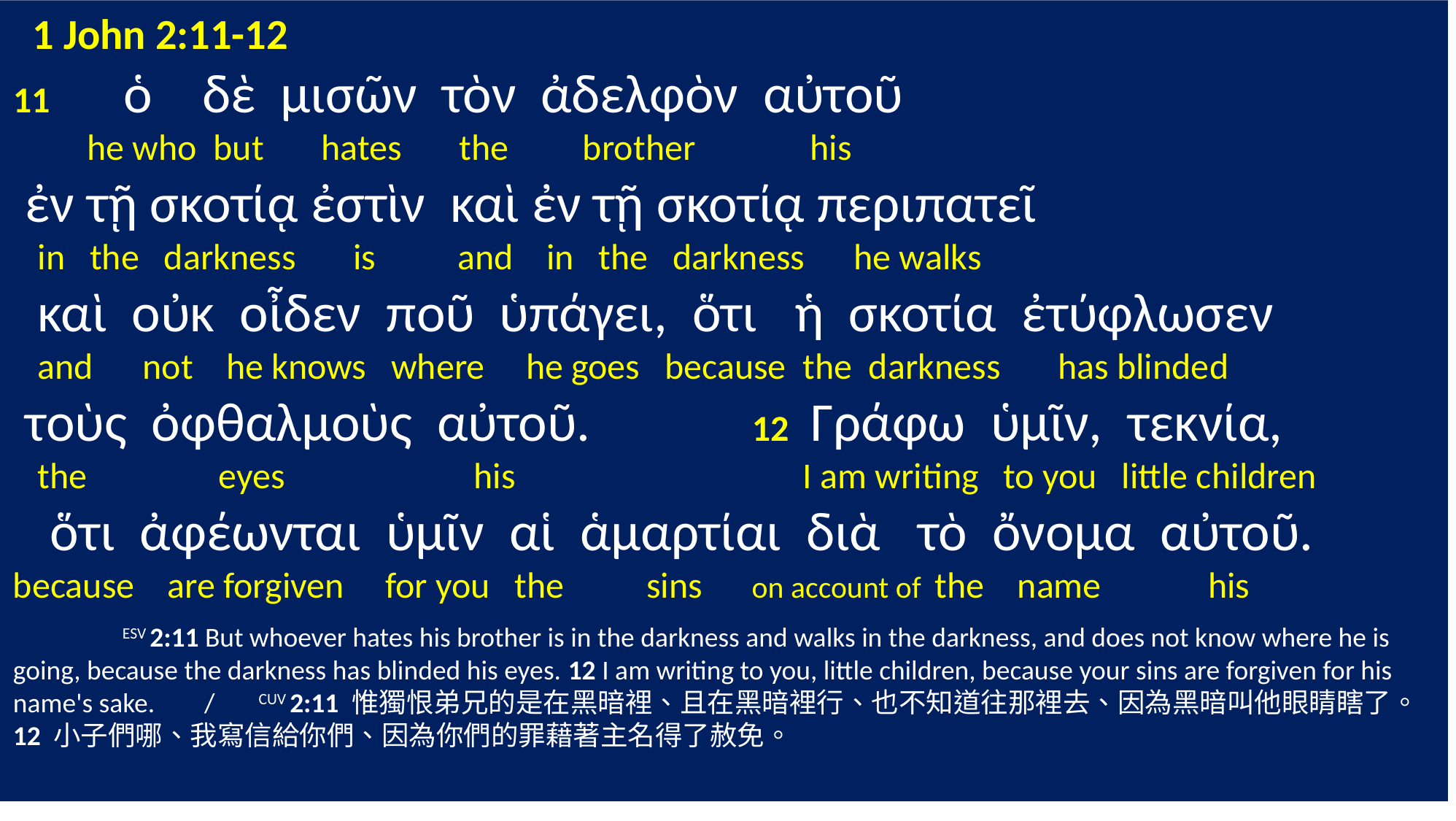

1 John 2:11-12
11         ὁ    δὲ  μισῶν  τὸν  ἀδελφὸν  αὐτοῦ
         he who  but       hates       the         brother              his
 ἐν τῇ σκοτίᾳ ἐστὶν  καὶ ἐν τῇ σκοτίᾳ περιπατεῖ
   in   the   darkness       is          and    in   the   darkness      he walks
  καὶ  οὐκ  οἶδεν  ποῦ  ὑπάγει,  ὅτι   ἡ  σκοτία  ἐτύφλωσεν
   and      not    he knows   where     he goes   because  the  darkness       has blinded
 τοὺς  ὀφθαλμοὺς  αὐτοῦ.             12  Γράφω  ὑμῖν,  τεκνία,
   the                eyes                       his                                   I am writing   to you   little children
   ὅτι  ἀφέωνται  ὑμῖν  αἱ  ἁμαρτίαι  διὰ   τὸ  ὄνομα  αὐτοῦ.
because    are forgiven     for you   the          sins      on account of  the    name             his

	ESV 2:11 But whoever hates his brother is in the darkness and walks in the darkness, and does not know where he is going, because the darkness has blinded his eyes. 12 I am writing to you, little children, because your sins are forgiven for his name's sake.        /       CUV 2:11 惟獨恨弟兄的是在黑暗裡、且在黑暗裡行、也不知道往那裡去、因為黑暗叫他眼睛瞎了。12 小子們哪、我寫信給你們、因為你們的罪藉著主名得了赦免。